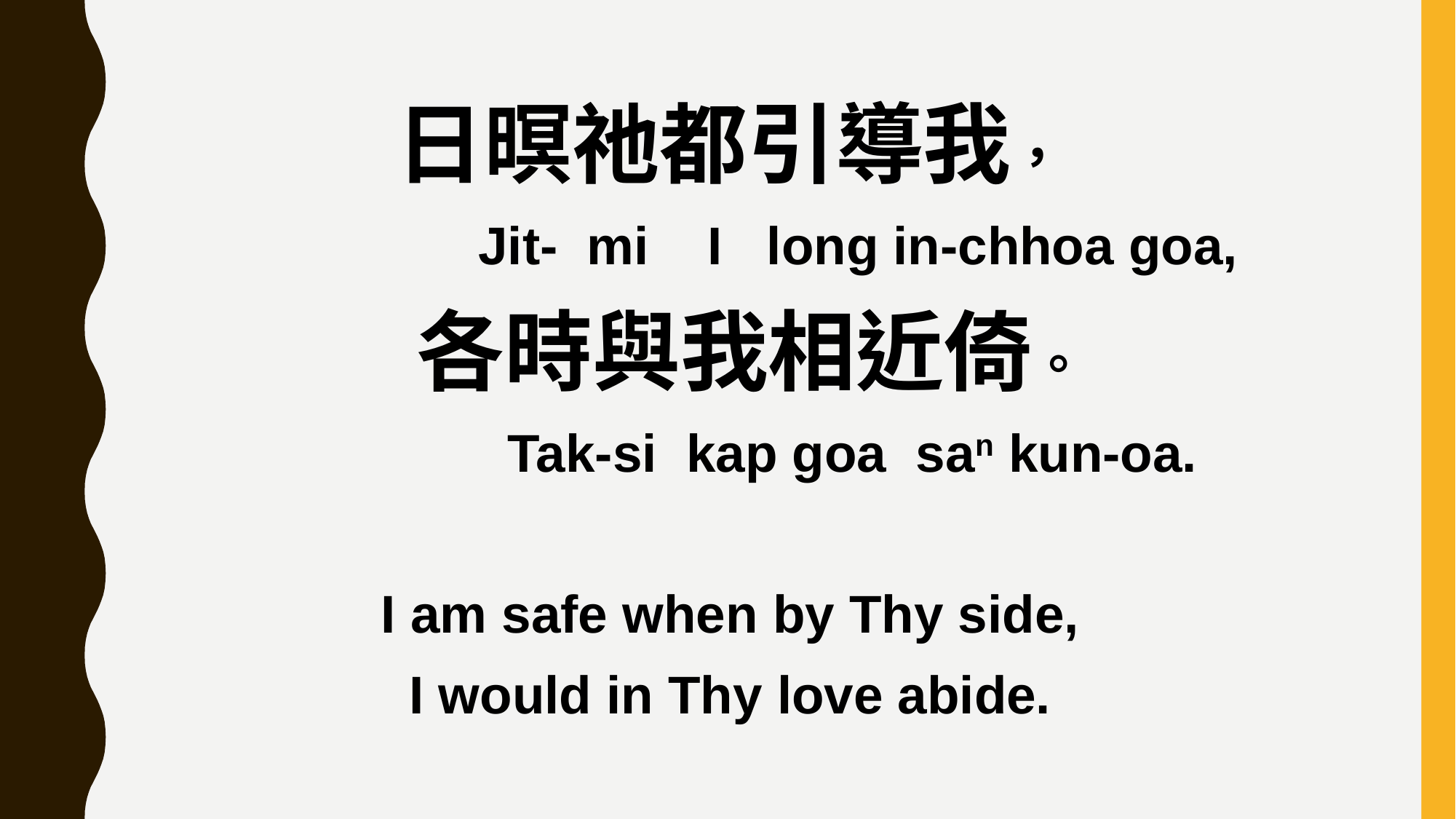

日暝祂都引導我，
                   Jit-  mi    I   long in-chhoa goa,
 各時與我相近倚。
                     Tak-si  kap goa  san kun-oa.

I am safe when by Thy side,
I would in Thy love abide.